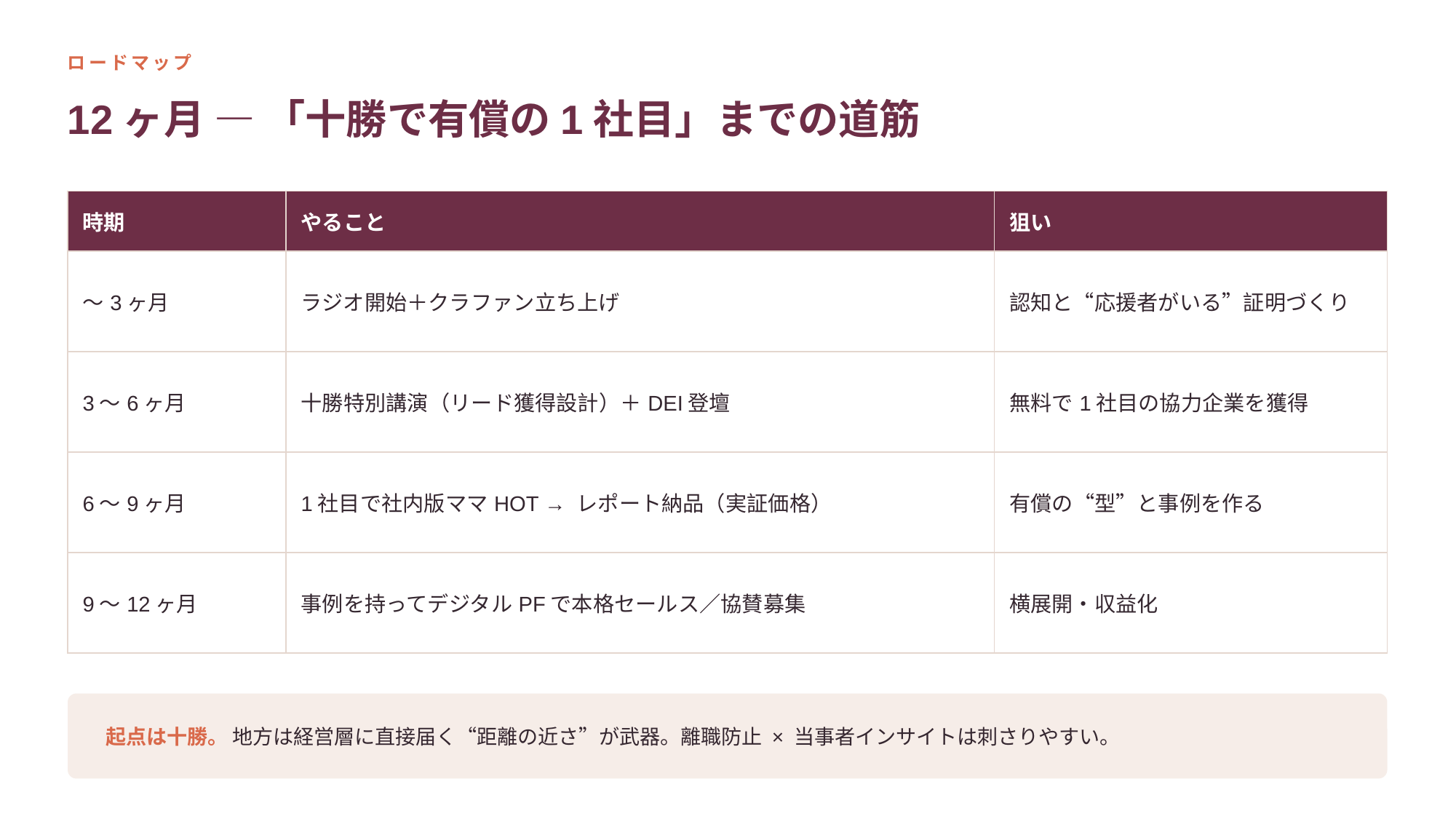

ロードマップ
12ヶ月 — 「十勝で有償の1社目」までの道筋
| 時期 | やること | 狙い |
| --- | --- | --- |
| 〜3ヶ月 | ラジオ開始＋クラファン立ち上げ | 認知と“応援者がいる”証明づくり |
| 3〜6ヶ月 | 十勝特別講演（リード獲得設計）＋DEI登壇 | 無料で1社目の協力企業を獲得 |
| 6〜9ヶ月 | 1社目で社内版ママHOT → レポート納品（実証価格） | 有償の“型”と事例を作る |
| 9〜12ヶ月 | 事例を持ってデジタルPFで本格セールス／協賛募集 | 横展開・収益化 |

起点は十勝。 地方は経営層に直接届く“距離の近さ”が武器。離職防止 × 当事者インサイトは刺さりやすい。